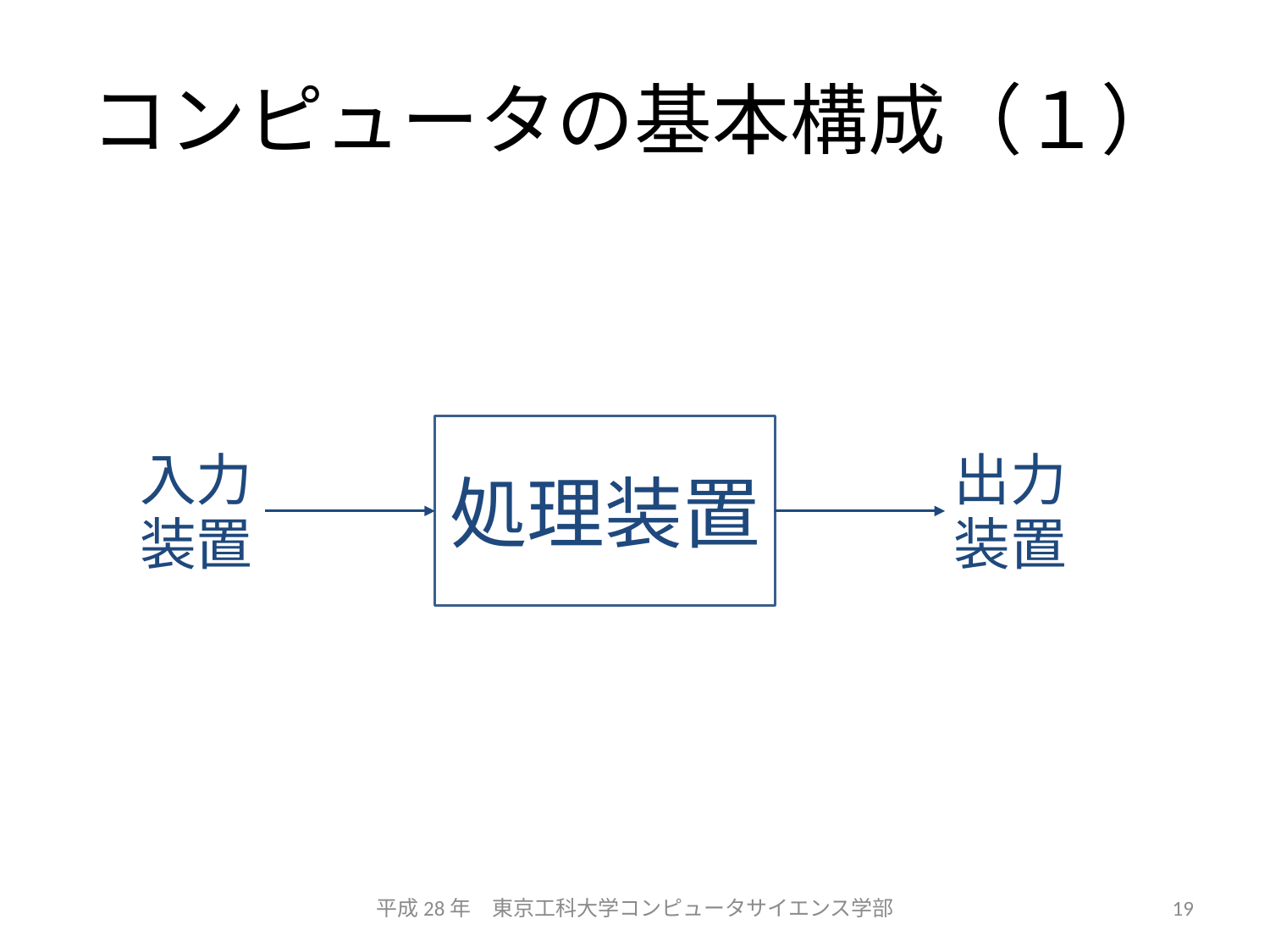

# コンピュータの基本構成（１）
処理装置
入力装置
出力装置
平成28年　東京工科大学コンピュータサイエンス学部
19